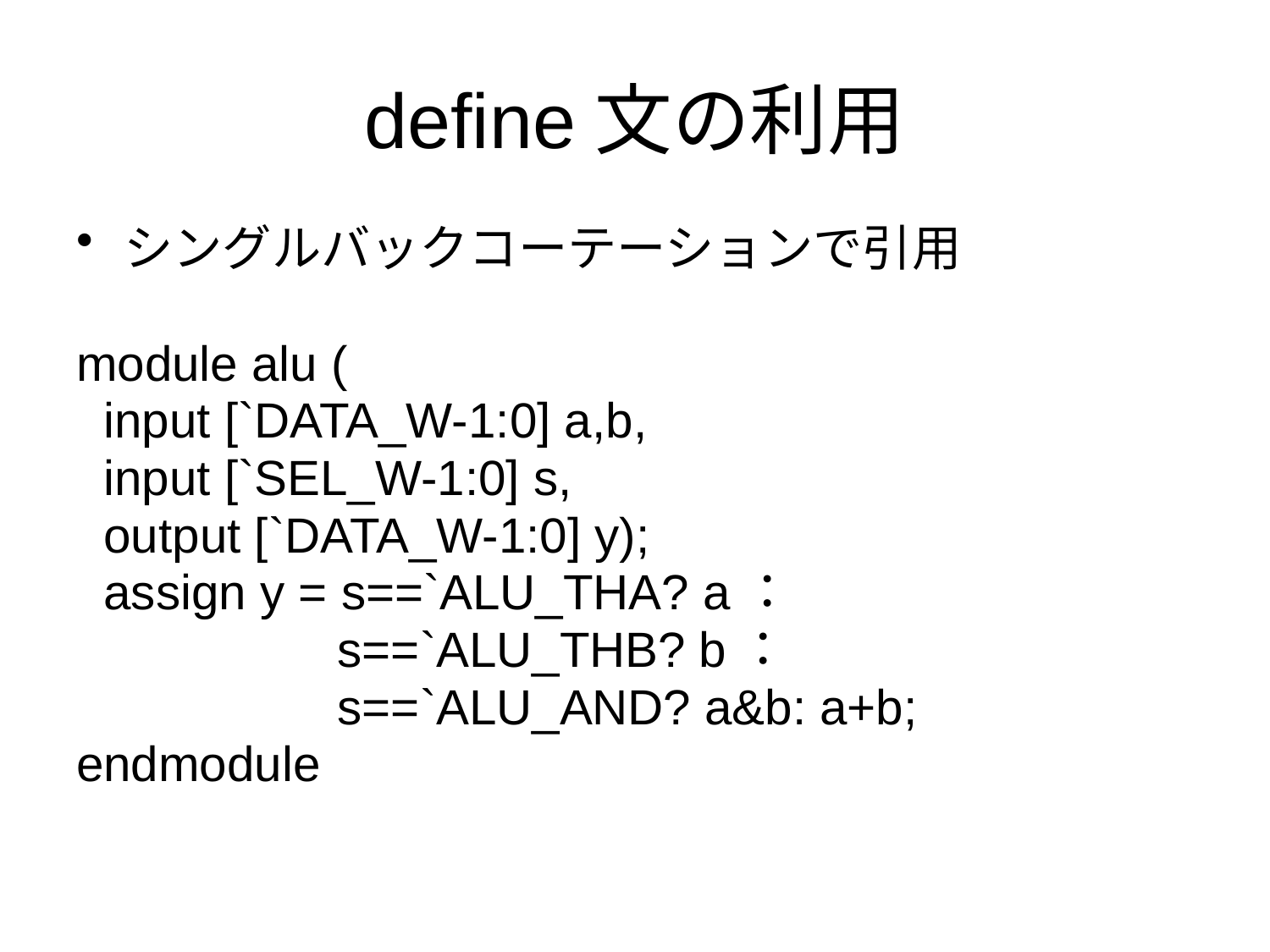

# define文の利用
シングルバックコーテーションで引用

module alu (
  input [`DATA_W-1:0] a,b,
  input [`SEL_W-1:0] s,
  output [`DATA_W-1:0] y);
  assign y = s==`ALU_THA? a：
                   s==`ALU_THB? b：
                   s==`ALU_AND? a&b: a+b;
endmodule